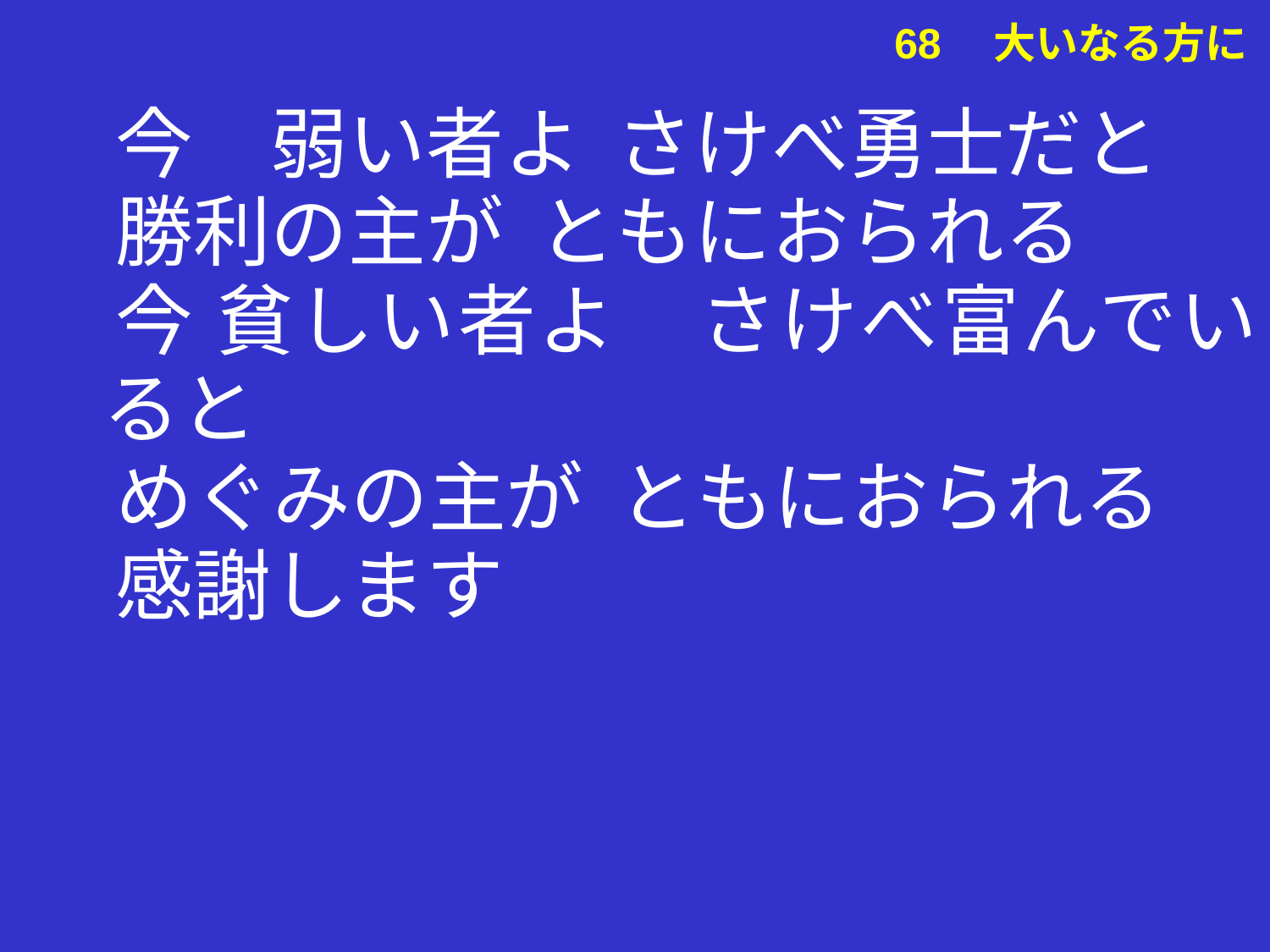

今　弱い者よ  さけべ勇士だと
勝利の主が  ともにおられる
今 貧しい者よ　さけべ富んでいると
めぐみの主が  ともにおられる
感謝します
# 68　大いなる方に